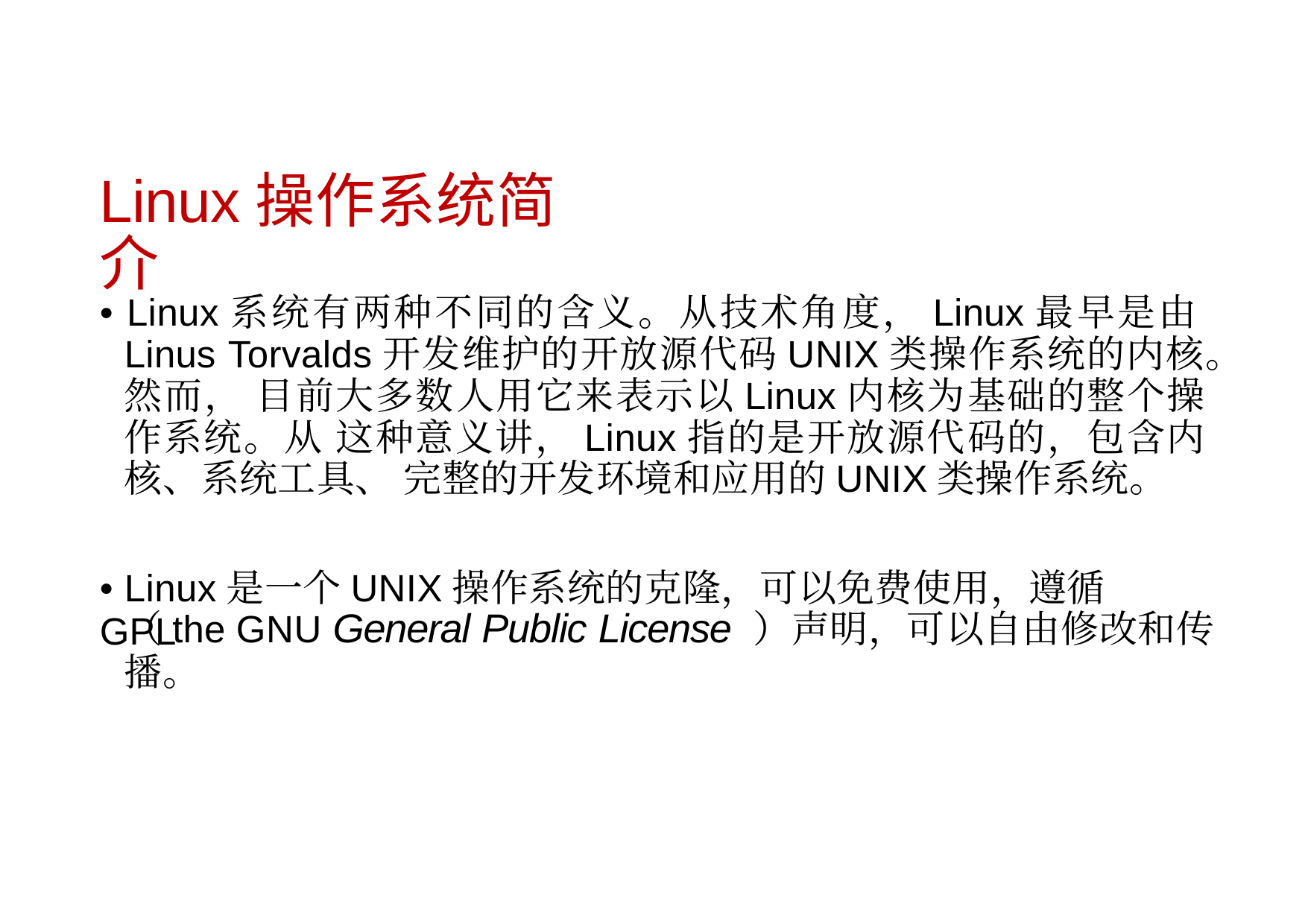

Linux操作系统简介

• Linux系统有两种不同的含义。从技术角度，Linux最早是由Linus Torvalds开发维护的开放源代码UNIX类操作系统的内核。然而， 目前大多数人用它来表示以Linux内核为基础的整个操作系统。从 这种意义讲，Linux指的是开放源代码的，包含内核、系统工具、 完整的开发环境和应用的UNIX类操作系统。

• Linux是一个UNIX操作系统的克隆，可以免费使用，遵循GPL

（the GNU General Public License ）声明，可以自由修改和传播。